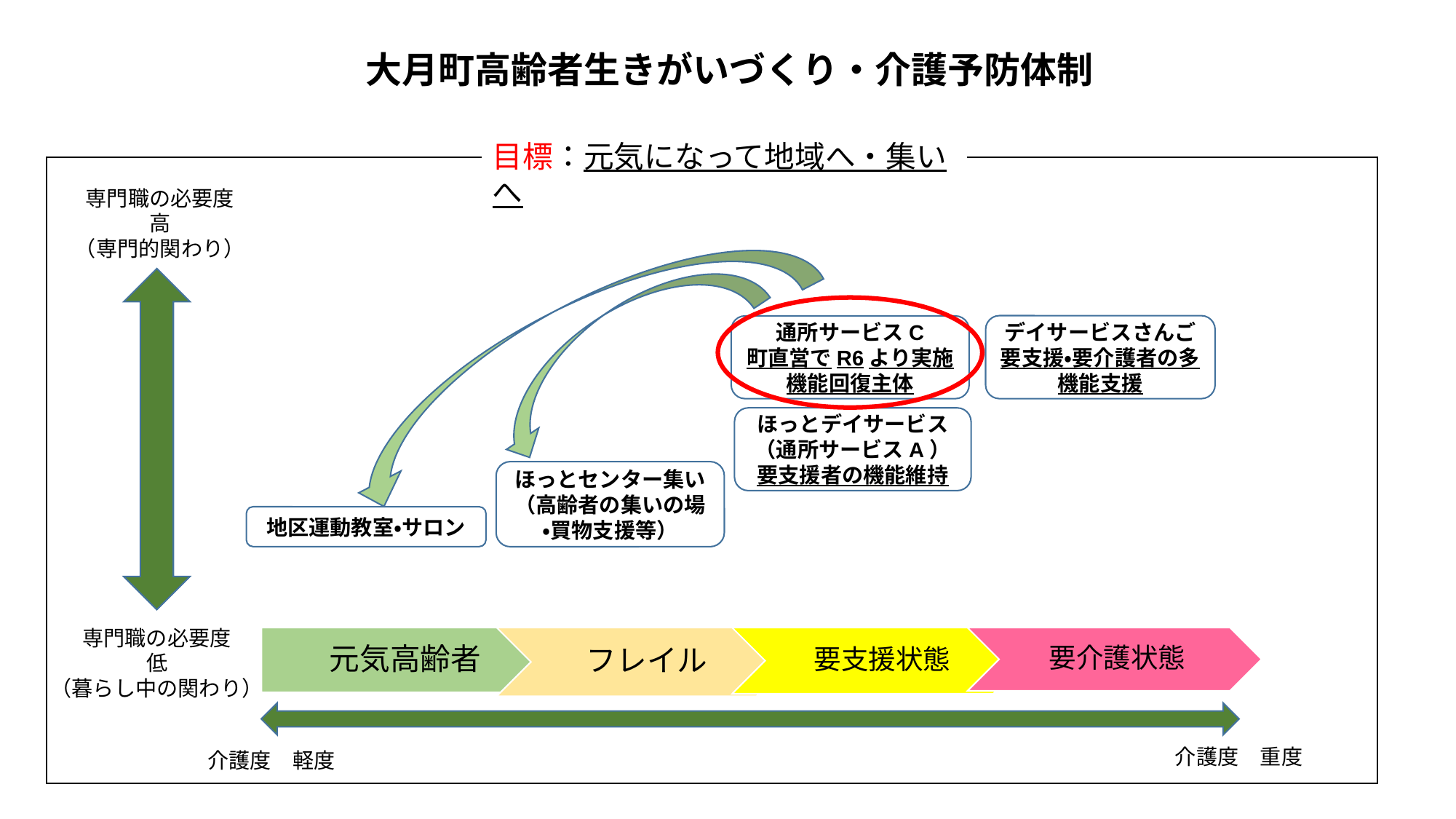

# 大月町高齢者生きがいづくり・介護予防体制
目標：元気になって地域へ・集いへ

専門職の必要度
高
（専門的関わり）

デイサービスさんご
要支援・要介護者の多機能支援
通所サービスC
町直営でR6より実施
機能回復主体
ほっとデイサービス
（通所サービスA）
要支援者の機能維持
ほっとセンター集い
（高齢者の集いの場
・買物支援等）
地区運動教室・サロン
専門職の必要度
低
（暮らし中の関わり）
元気高齢者
フレイル
要支援状態
要介護状態
介護度　重度
介護度　軽度